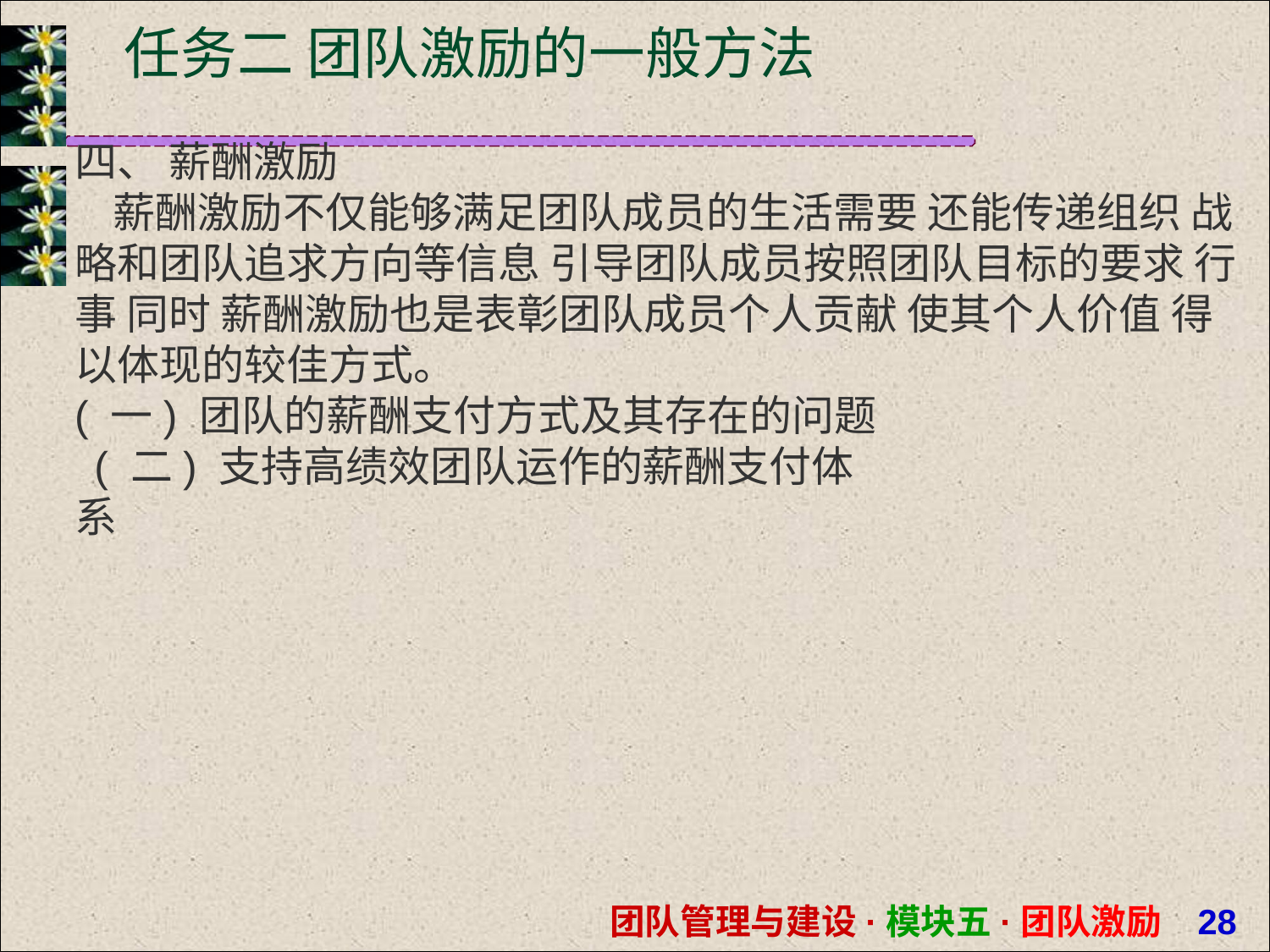

# 任务二 团队激励的一般方法

四、 薪酬激励
   薪酬激励不仅能够满足团队成员的生活需要 还能传递组织 战略和团队追求方向等信息 引导团队成员按照团队目标的要求 行事 同时 薪酬激励也是表彰团队成员个人贡献 使其个人价值 得以体现的较佳方式。
( 一) 团队的薪酬支付方式及其存在的问题  ( 二) 支持高绩效团队运作的薪酬支付体系

团队管理与建设·模块五·团队激励 28